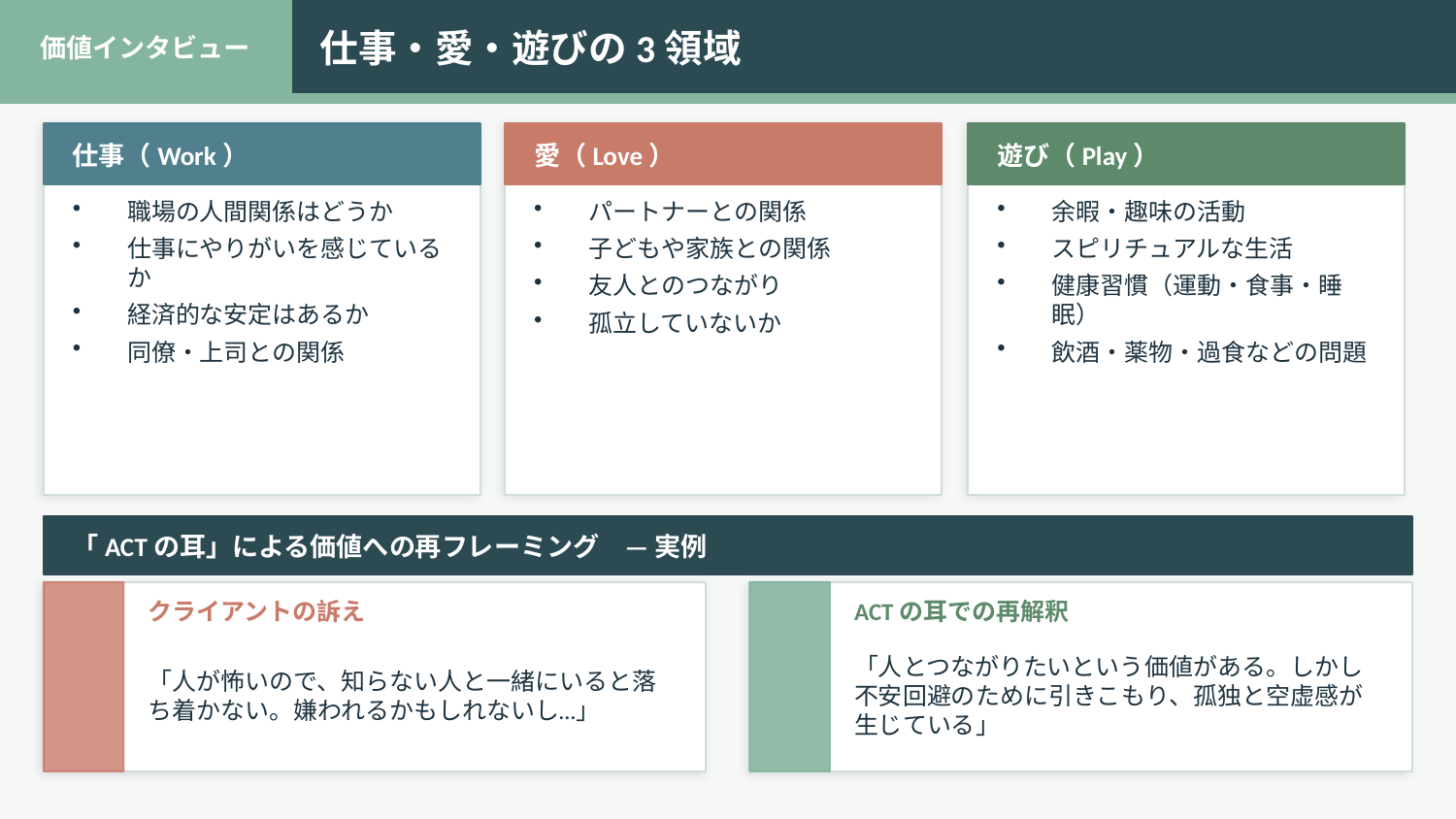

価値インタビュー
仕事・愛・遊びの3領域

仕事（Work）

愛（Love）

遊び（Play）
職場の人間関係はどうか
仕事にやりがいを感じているか
経済的な安定はあるか
同僚・上司との関係
パートナーとの関係
子どもや家族との関係
友人とのつながり
孤立していないか
余暇・趣味の活動
スピリチュアルな生活
健康習慣（運動・食事・睡眠）
飲酒・薬物・過食などの問題

「ACTの耳」による価値への再フレーミング　— 実例

クライアントの訴え
ACTの耳での再解釈
「人が怖いので、知らない人と一緒にいると落ち着かない。嫌われるかもしれないし…」
「人とつながりたいという価値がある。しかし不安回避のために引きこもり、孤独と空虚感が生じている」